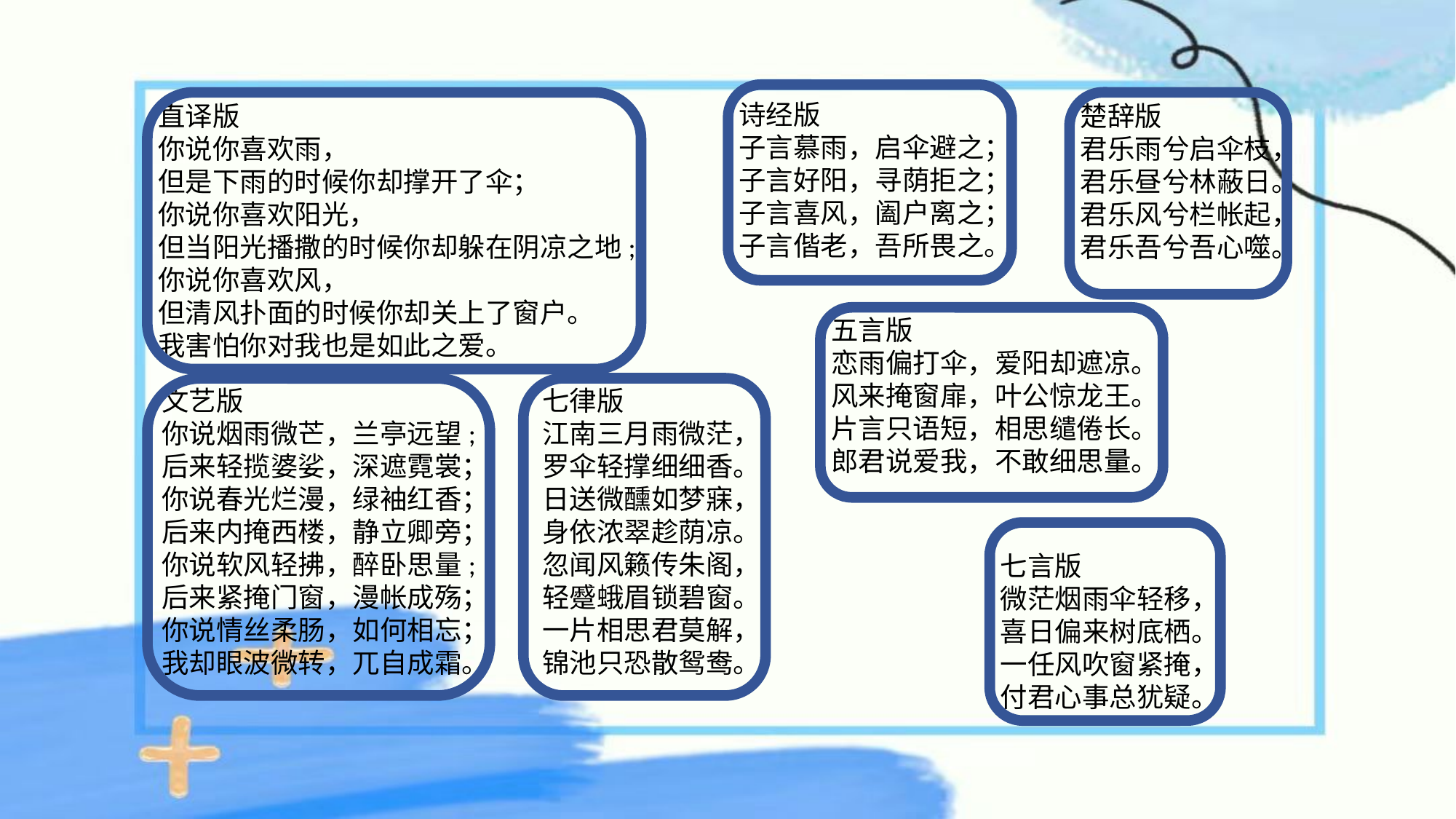

诗经版
子言慕雨，启伞避之；
子言好阳，寻荫拒之；
子言喜风，阖户离之；
子言偕老，吾所畏之。
直译版
你说你喜欢雨，
但是下雨的时候你却撑开了伞；
你说你喜欢阳光，
但当阳光播撒的时候你却躲在阴凉之地;
你说你喜欢风，
但清风扑面的时候你却关上了窗户。
我害怕你对我也是如此之爱。
楚辞版
君乐雨兮启伞枝，
君乐昼兮林蔽日。
君乐风兮栏帐起，
君乐吾兮吾心噬。
五言版
恋雨偏打伞，爱阳却遮凉。
风来掩窗扉，叶公惊龙王。
片言只语短，相思缱倦长。
郎君说爱我，不敢细思量。

文艺版
你说烟雨微芒，兰亭远望;
后来轻揽婆娑，深遮霓裳；
你说春光烂漫，绿袖红香；
后来内掩西楼，静立卿旁；
你说软风轻拂，醉卧思量;
后来紧掩门窗，漫帐成殇；
你说情丝柔肠，如何相忘；
我却眼波微转，兀自成霜。
七律版
江南三月雨微茫，
罗伞轻撑细细香。
日送微醺如梦寐，
身依浓翠趁荫凉。
忽闻风籁传朱阁，
轻蹙蛾眉锁碧窗。
一片相思君莫解，
锦池只恐散鸳鸯。

七言版
微茫烟雨伞轻移，
喜日偏来树底栖。
一任风吹窗紧掩，
付君心事总犹疑。